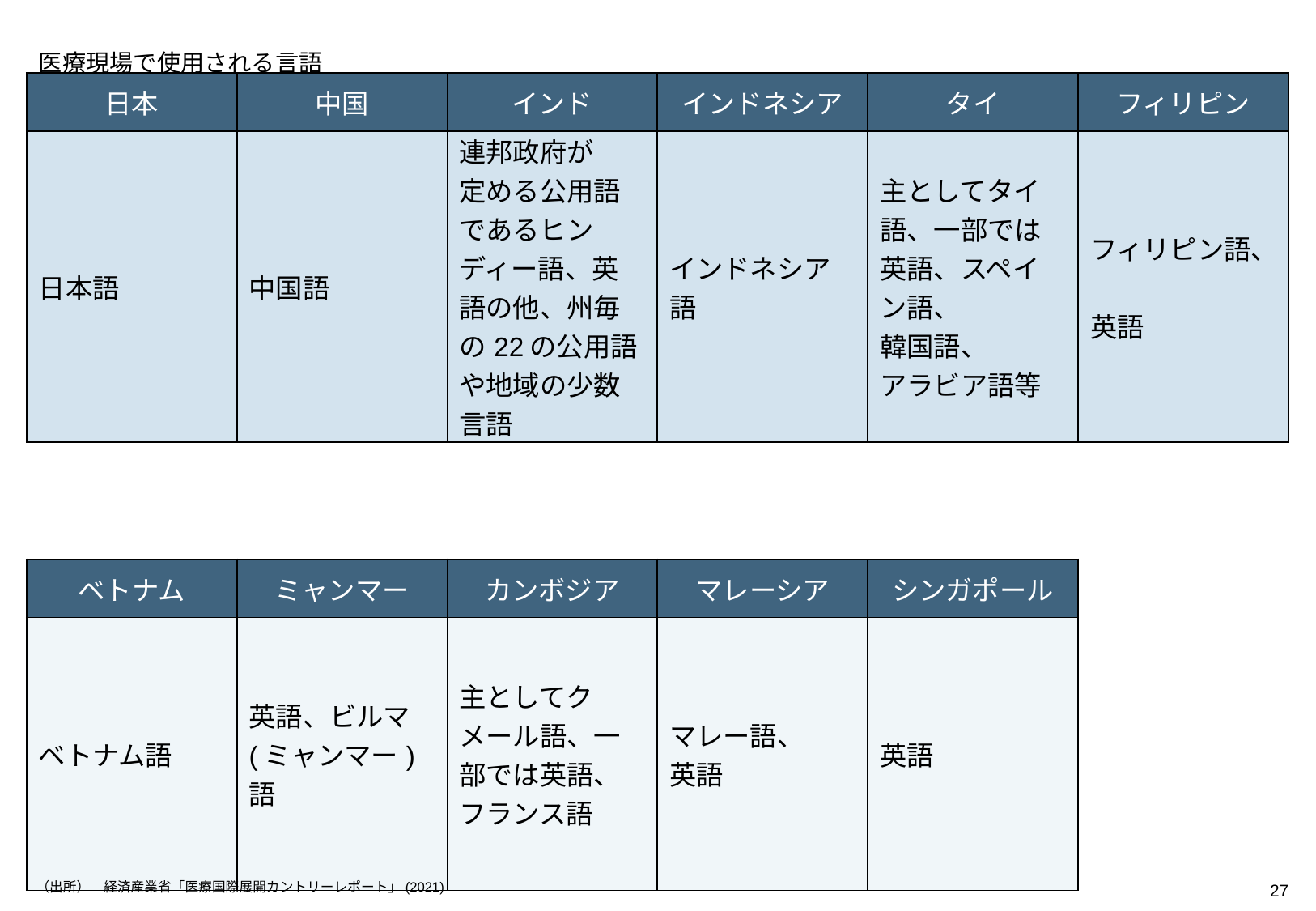

# 医療現場で使用される言語

| 日本 | 中国 | インド | インドネシア | タイ | フィリピン |
| --- | --- | --- | --- | --- | --- |
| 日本語 | 中国語 | 連邦政府が 定める公用語であるヒンディー語、英語の他、州毎の22の公用語や地域の少数言語 | インドネシア語 | 主としてタイ語、一部では英語、スペイン語、 韓国語、 アラビア語等 | フィリピン語、 英語 |
|  |  |  |  |  |  |
|  |  |  |  |  |  |
| ベトナム | ミャンマー | カンボジア | マレーシア | シンガポール |  |
| ベトナム語 | 英語、ビルマ(ミャンマー)語 | 主としてクメール語、一部では英語、フランス語 | マレー語、 英語 | 英語 |  |
（出所）　経済産業省「医療国際展開カントリーレポート」(2021)